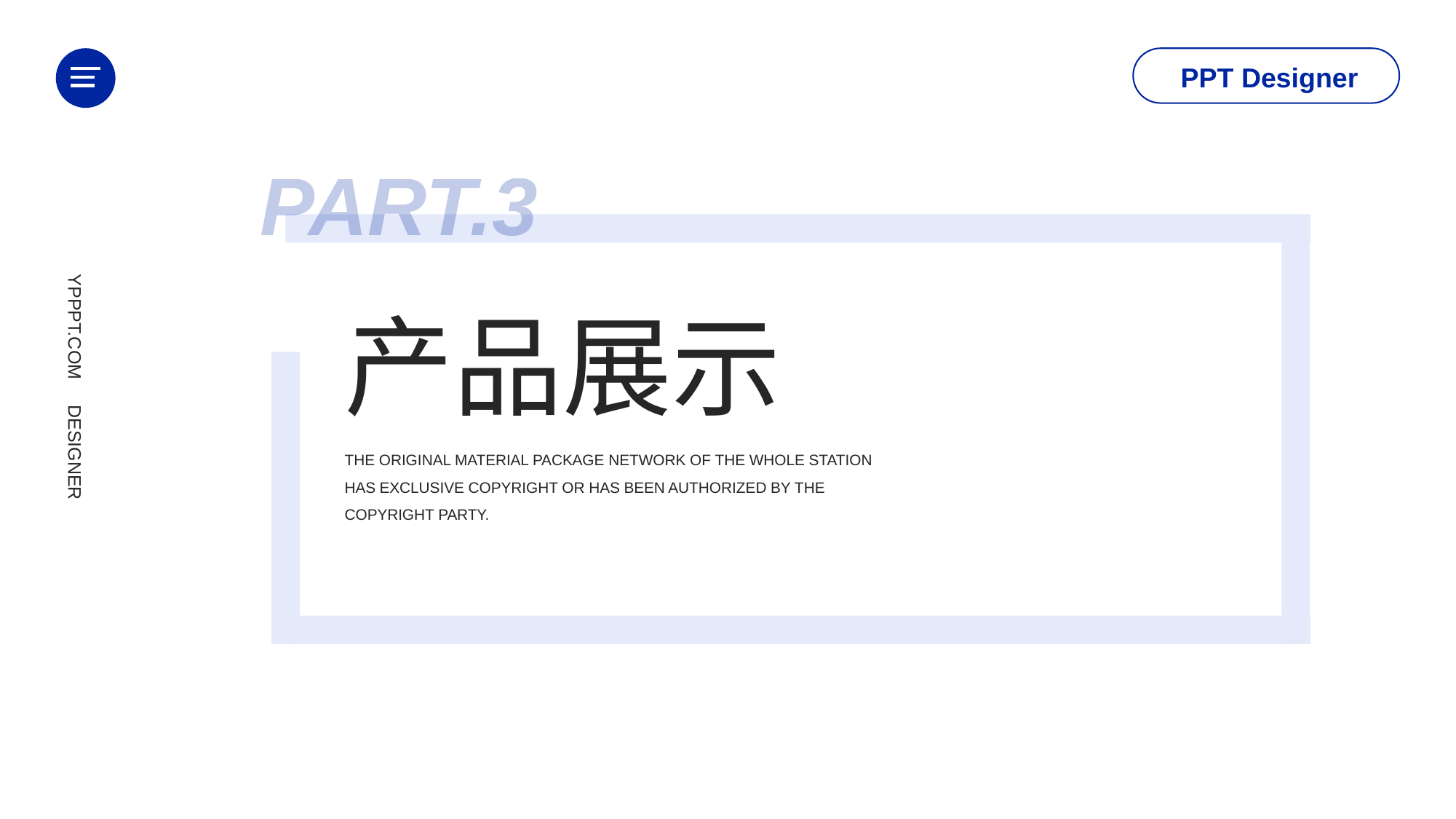

YPPPT.COM     DESIGNER

PPT Designer
PART.3

产品展示

THE ORIGINAL MATERIAL PACKAGE NETWORK OF THE WHOLE STATION HAS EXCLUSIVE COPYRIGHT OR HAS BEEN AUTHORIZED BY THE COPYRIGHT PARTY.